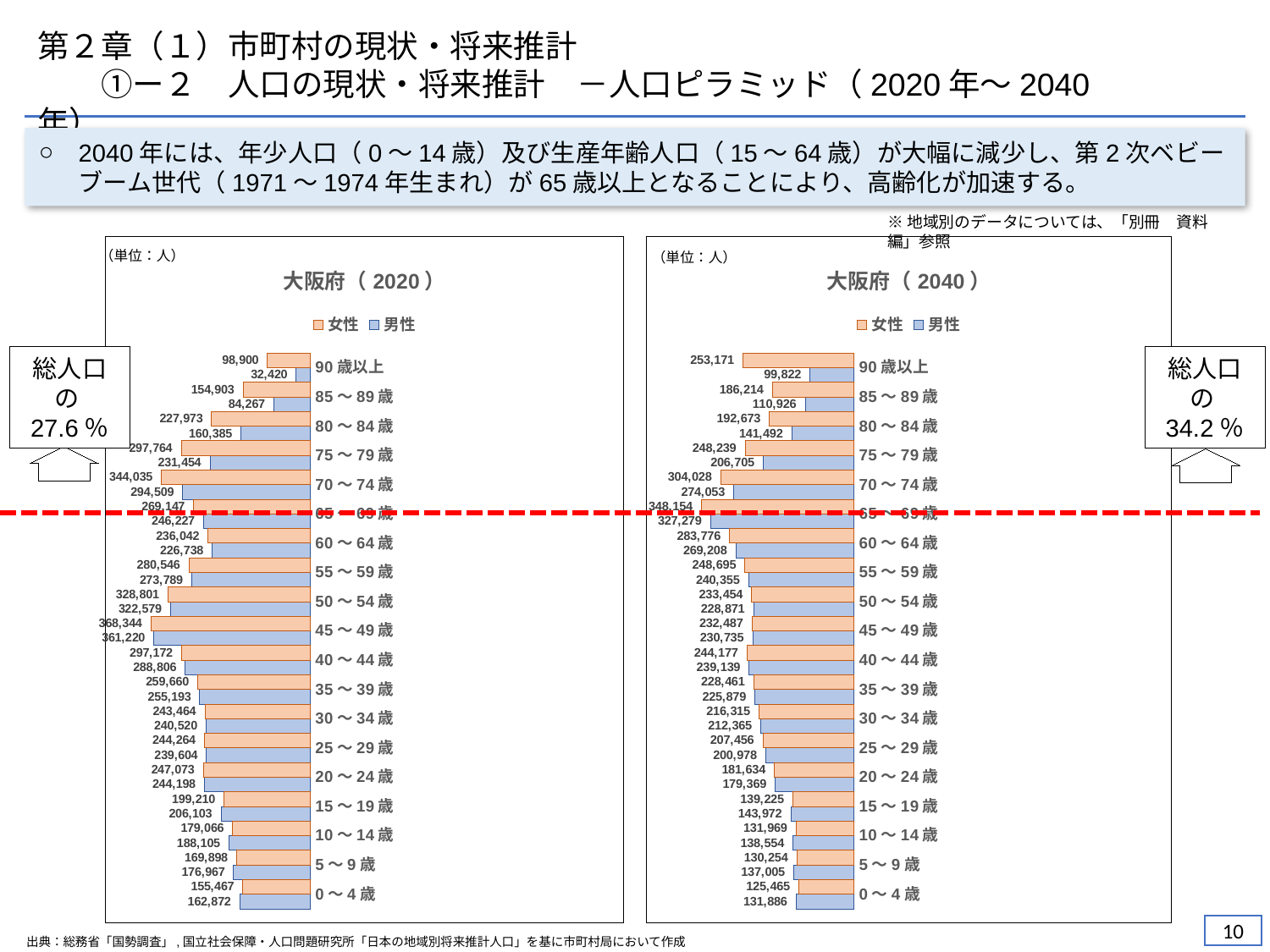

第２章（１）市町村の現状・将来推計
　　①ー２　人口の現状・将来推計　－人口ピラミッド（2020年～2040年）
2040年には、年少人口（0～14歳）及び生産年齢人口（15～64歳）が大幅に減少し、第2次ベビーブーム世代（1971～1974年生まれ）が65歳以上となることにより、高齢化が加速する。
※地域別のデータについては、「別冊　資料編」参照
（単位：人）

### Chart: 大阪府（2020）

| Category | 男性 | 女性 |
|---|---|---|
| 0～4歳 | 162872.0 | 155467.0 |
| 5～9歳 | 176967.0 | 169898.0 |
| 10～14歳 | 188105.0 | 179066.0 |
| 15～19歳 | 206103.0 | 199210.0 |
| 20～24歳 | 244198.0 | 247073.0 |
| 25～29歳 | 239604.0 | 244264.0 |
| 30～34歳 | 240520.0 | 243464.0 |
| 35～39歳 | 255193.0 | 259660.0 |
| 40～44歳 | 288806.0 | 297172.0 |
| 45～49歳 | 361220.0 | 368344.0 |
| 50～54歳 | 322579.0 | 328801.0 |
| 55～59歳 | 273789.0 | 280546.0 |
| 60～64歳 | 226738.0 | 236042.0 |
| 65～69歳 | 246227.0 | 269147.0 |
| 70～74歳 | 294509.0 | 344035.0 |
| 75～79歳 | 231454.0 | 297764.0 |
| 80～84歳 | 160385.0 | 227973.0 |
| 85～89歳 | 84267.0 | 154903.0 |
| 90歳以上 | 32420.0 | 98900.0 |

### Chart: 大阪府（2040）

| Category | 男性 | 女性 |
|---|---|---|
| 0～4歳 | 131886.0 | 125465.0 |
| 5～9歳 | 137005.0 | 130254.0 |
| 10～14歳 | 138554.0 | 131969.0 |
| 15～19歳 | 143972.0 | 139225.0 |
| 20～24歳 | 179369.0 | 181634.0 |
| 25～29歳 | 200978.0 | 207456.0 |
| 30～34歳 | 212365.0 | 216315.0 |
| 35～39歳 | 225879.0 | 228461.0 |
| 40～44歳 | 239139.0 | 244177.0 |
| 45～49歳 | 230735.0 | 232487.0 |
| 50～54歳 | 228871.0 | 233454.0 |
| 55～59歳 | 240355.0 | 248695.0 |
| 60～64歳 | 269208.0 | 283776.0 |
| 65～69歳 | 327279.0 | 348154.0 |
| 70～74歳 | 274053.0 | 304028.0 |
| 75～79歳 | 206705.0 | 248239.0 |
| 80～84歳 | 141492.0 | 192673.0 |
| 85～89歳 | 110926.0 | 186214.0 |
| 90歳以上 | 99822.0 | 253171.0 |
（単位：人）
総人口の27.6％
総人口の34.2％

10
出典：総務省「国勢調査」,国立社会保障・人口問題研究所「日本の地域別将来推計人口」を基に市町村局において作成